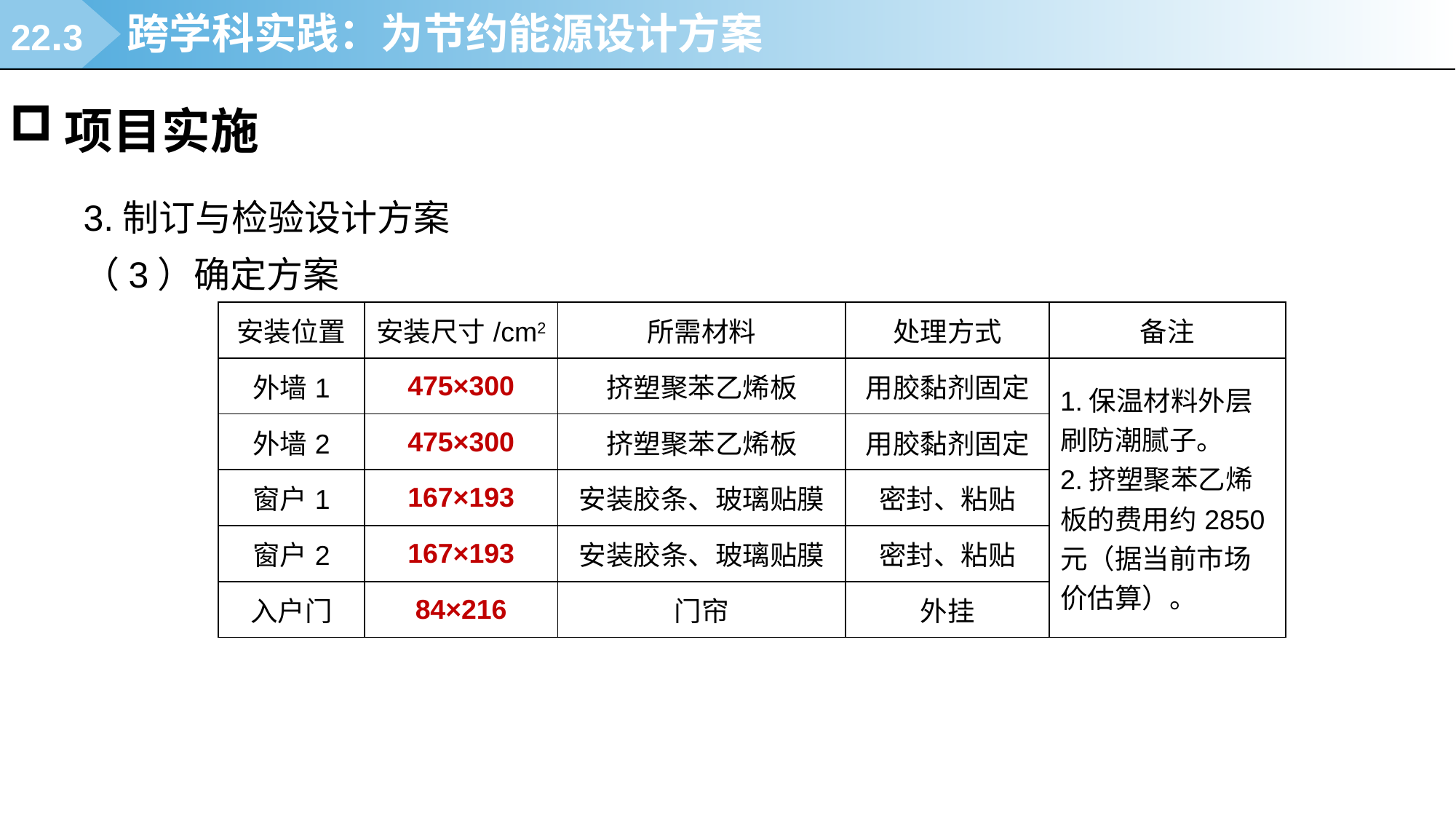

22.3
跨学科实践：为节约能源设计方案
项目实施
3.制订与检验设计方案
（3）确定方案
| 安装位置 | 安装尺寸/cm2 | 所需材料 | 处理方式 | 备注 |
| --- | --- | --- | --- | --- |
| 外墙1 | 475×300 | 挤塑聚苯乙烯板 | 用胶黏剂固定 | 1.保温材料外层刷防潮腻子。 2.挤塑聚苯乙烯板的费用约2850元（据当前市场价估算）。 |
| 外墙2 | 475×300 | 挤塑聚苯乙烯板 | 用胶黏剂固定 |  |
| 窗户1 | 167×193 | 安装胶条、玻璃贴膜 | 密封、粘贴 |  |
| 窗户2 | 167×193 | 安装胶条、玻璃贴膜 | 密封、粘贴 |  |
| 入户门 | 84×216 | 门帘 | 外挂 |  |